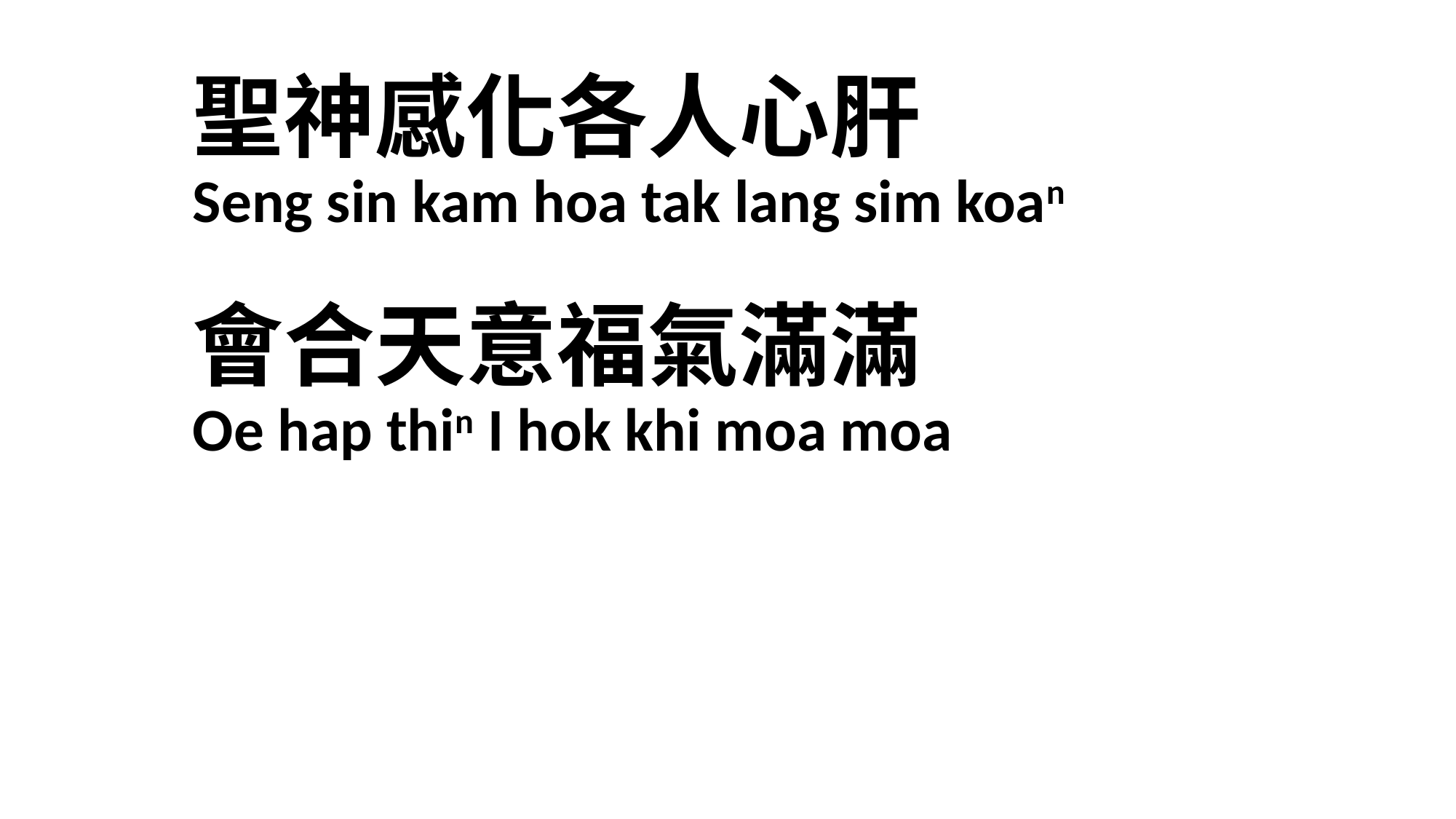

# 聖神感化各人心肝 Seng sin kam hoa tak lang sim koan 會合天意福氣滿滿 Oe hap thin I hok khi moa moa